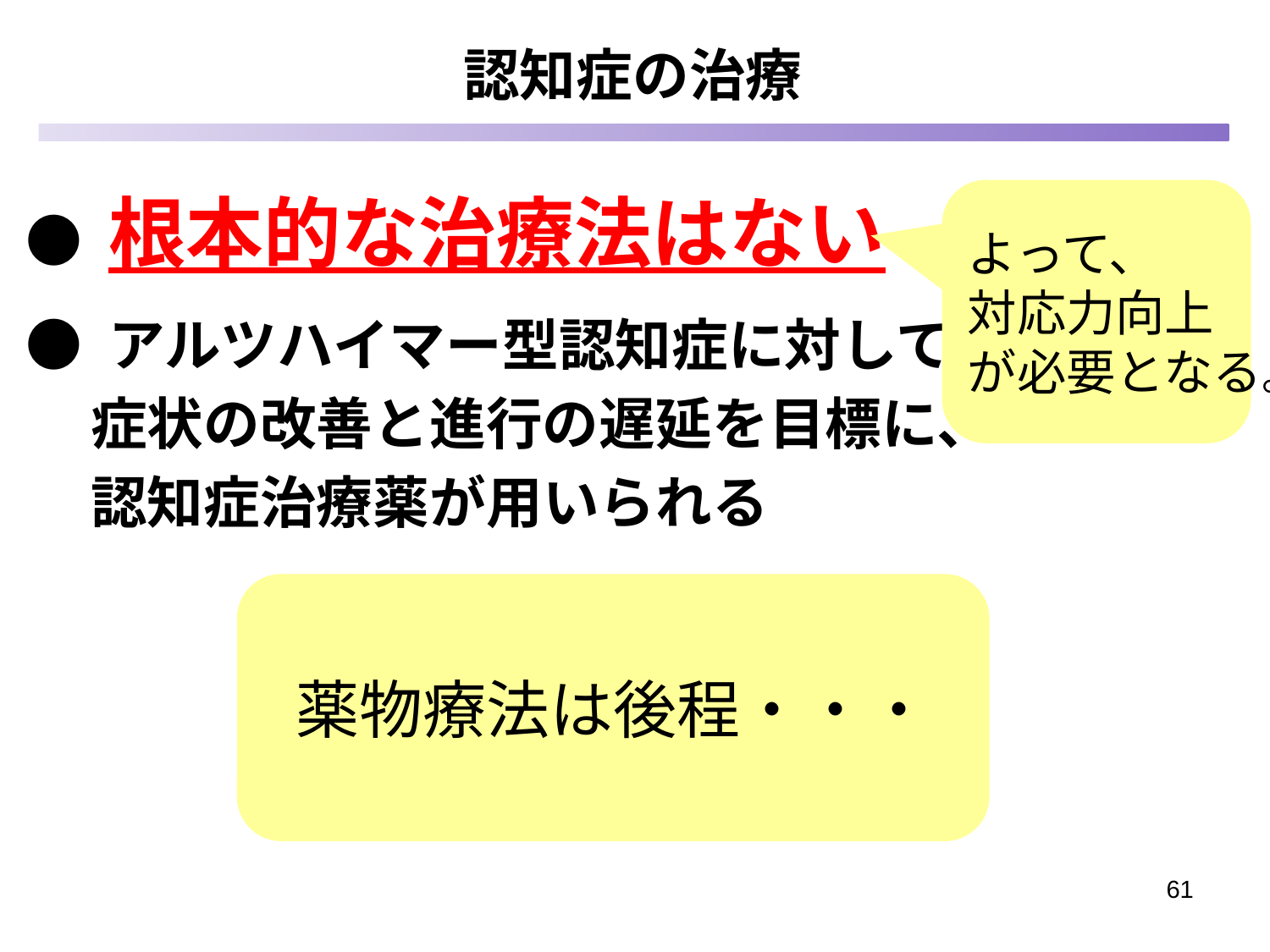

# 認知症の治療

 ● 根本的な治療法はない
 ● アルツハイマー型認知症に対しては、
     症状の改善と進行の遅延を目標に、
     認知症治療薬が用いられる
よって、
対応力向上
が必要となる。
薬物療法は後程・・・
61